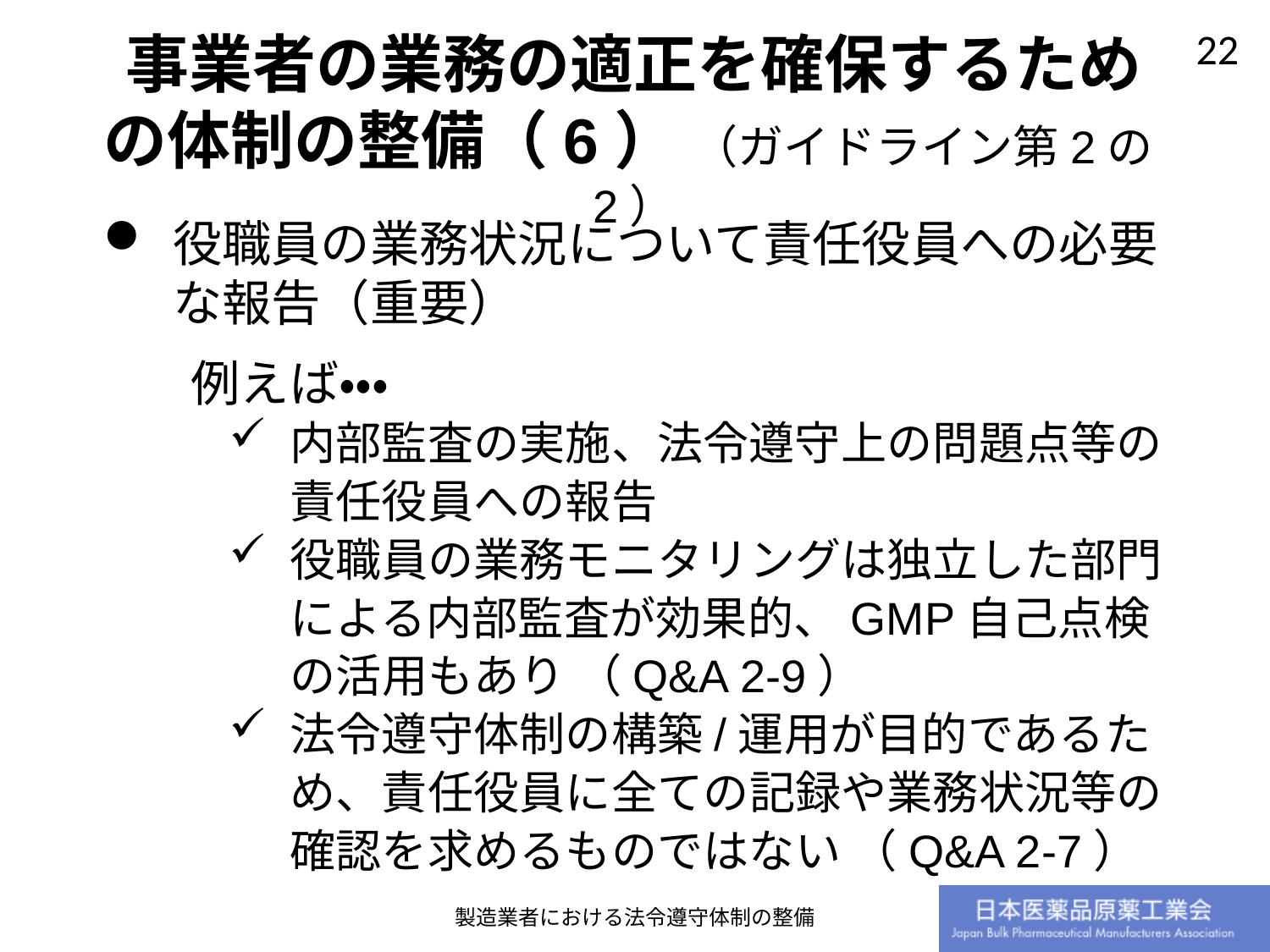

事業者の業務の適正を確保するための体制の整備（6） （ガイドライン第2の2）
役職員の業務状況について責任役員への必要な報告（重要）

例えば・・・
内部監査の実施、法令遵守上の問題点等の責任役員への報告
役職員の業務モニタリングは独立した部門による内部監査が効果的、GMP自己点検の活用もあり （Q&A 2-9）
法令遵守体制の構築/運用が目的であるため、責任役員に全ての記録や業務状況等の確認を求めるものではない （Q&A 2-7）
製造業者における法令遵守体制の整備